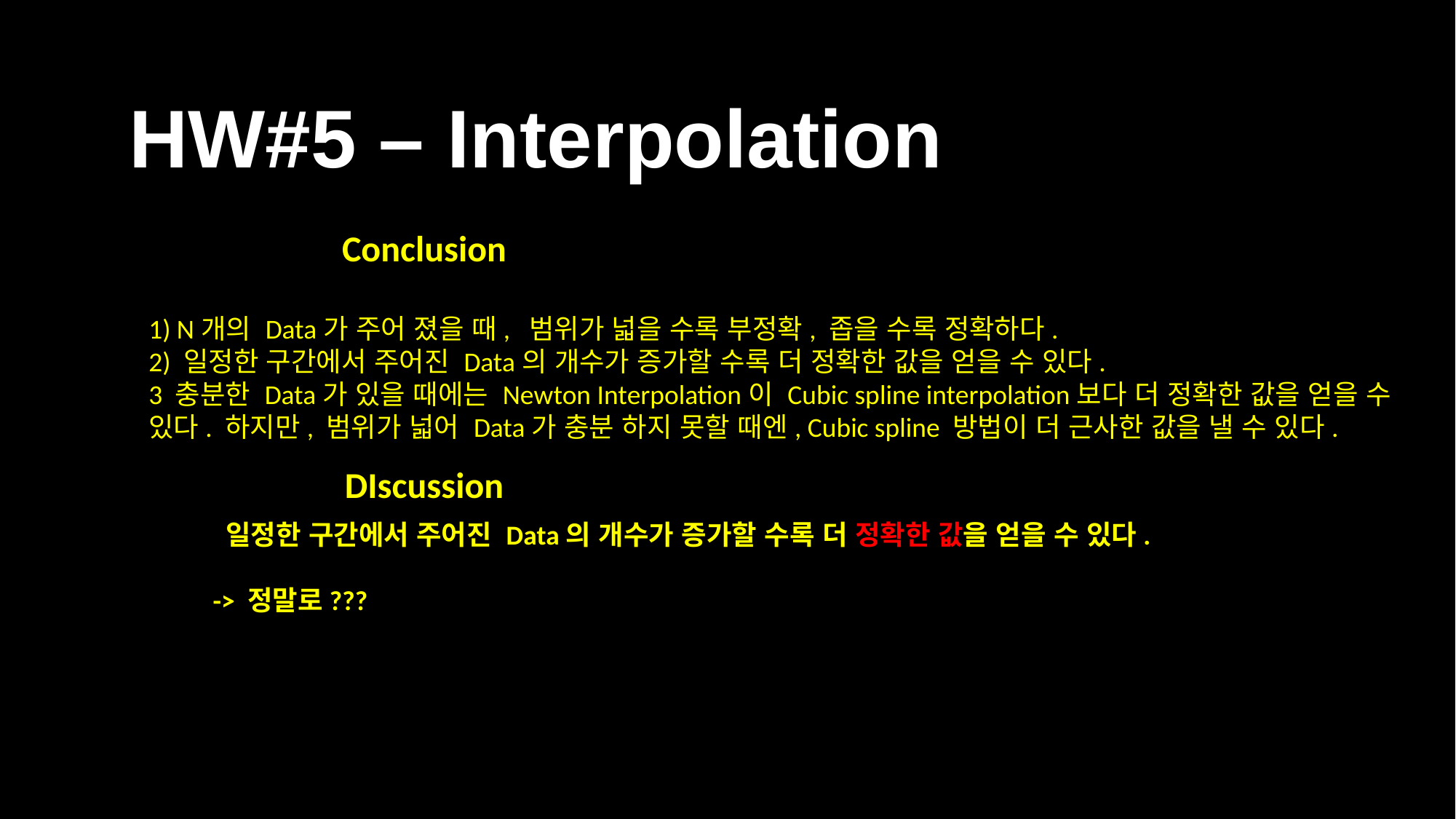

HW#5 – Interpolation
Conclusion
1) N개의 Data가 주어 졌을 때,  범위가 넓을 수록 부정확, 좁을 수록 정확하다.
2) 일정한 구간에서 주어진 Data의 개수가 증가할 수록 더 정확한 값을 얻을 수 있다.
3 충분한 Data가 있을 때에는 Newton Interpolation이 Cubic spline interpolation보다 더 정확한 값을 얻을 수 있다. 하지만, 범위가 넓어 Data가 충분 하지 못할 때엔, Cubic spline 방법이 더 근사한 값을 낼 수 있다.
DIscussion
 일정한 구간에서 주어진 Data의 개수가 증가할 수록 더 정확한 값을 얻을 수 있다.

-> 정말로???